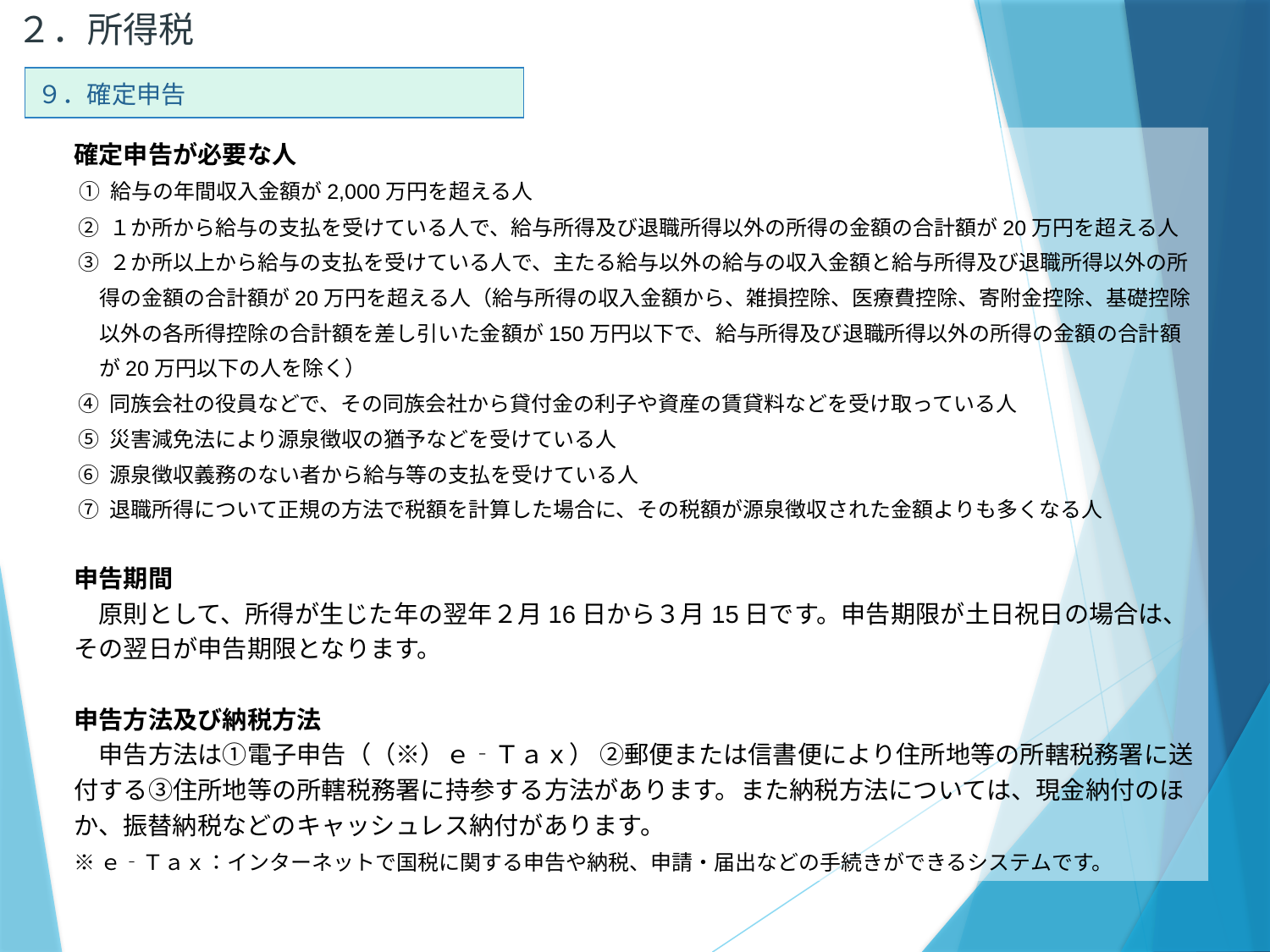

２．所得税
| ９．確定申告 |
| --- |
確定申告が必要な人
 ① 給与の年間収入金額が2,000万円を超える人
 ② １か所から給与の支払を受けている人で、給与所得及び退職所得以外の所得の金額の合計額が20万円を超える人
 ③ ２か所以上から給与の支払を受けている人で、主たる給与以外の給与の収入金額と給与所得及び退職所得以外の所得の金額の合計額が20万円を超える人（給与所得の収入金額から、雑損控除、医療費控除、寄附金控除、基礎控除以外の各所得控除の合計額を差し引いた金額が150万円以下で、給与所得及び退職所得以外の所得の金額の合計額が20万円以下の人を除く）
 ④ 同族会社の役員などで、その同族会社から貸付金の利子や資産の賃貸料などを受け取っている人
 ⑤ 災害減免法により源泉徴収の猶予などを受けている人
 ⑥ 源泉徴収義務のない者から給与等の支払を受けている人
 ⑦ 退職所得について正規の方法で税額を計算した場合に、その税額が源泉徴収された金額よりも多くなる人

申告期間
　原則として、所得が生じた年の翌年２月16日から３月15日です。申告期限が土日祝日の場合は、その翌日が申告期限となります。

申告方法及び納税方法
　申告方法は①電子申告（（※）ｅ‐Ｔａｘ） ②郵便または信書便により住所地等の所轄税務署に送付する③住所地等の所轄税務署に持参する方法があります。また納税方法については、現金納付のほか、振替納税などのキャッシュレス納付があります。
※ｅ‐Ｔａｘ：インターネットで国税に関する申告や納税、申請・届出などの手続きができるシステムです。